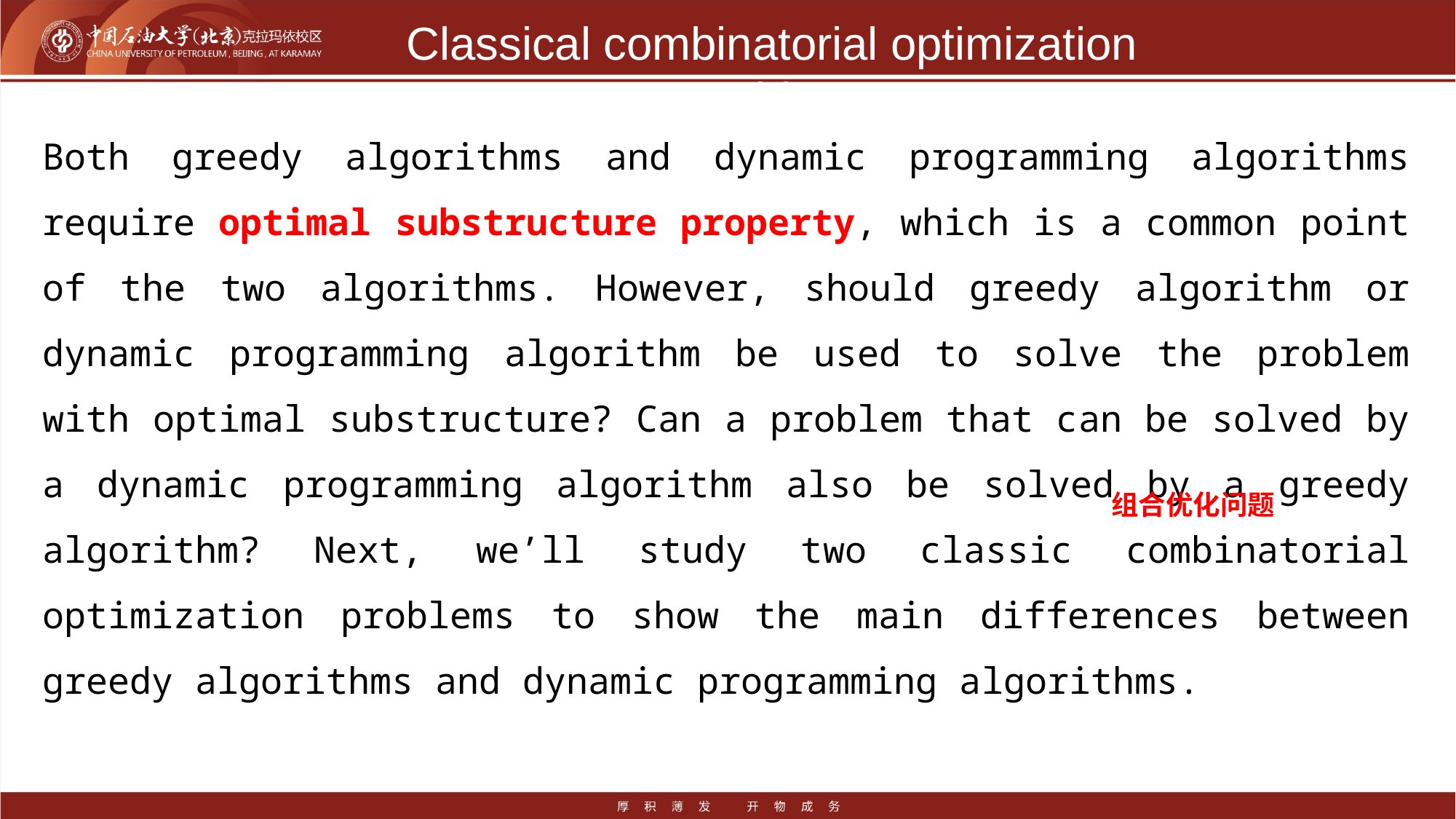

# Classical combinatorial optimization problem
Both greedy algorithms and dynamic programming algorithms require optimal substructure property, which is a common point of the two algorithms. However, should greedy algorithm or dynamic programming algorithm be used to solve the problem with optimal substructure? Can a problem that can be solved by a dynamic programming algorithm also be solved by a greedy algorithm? Next, we’ll study two classic combinatorial optimization problems to show the main differences between greedy algorithms and dynamic programming algorithms.
组合优化问题